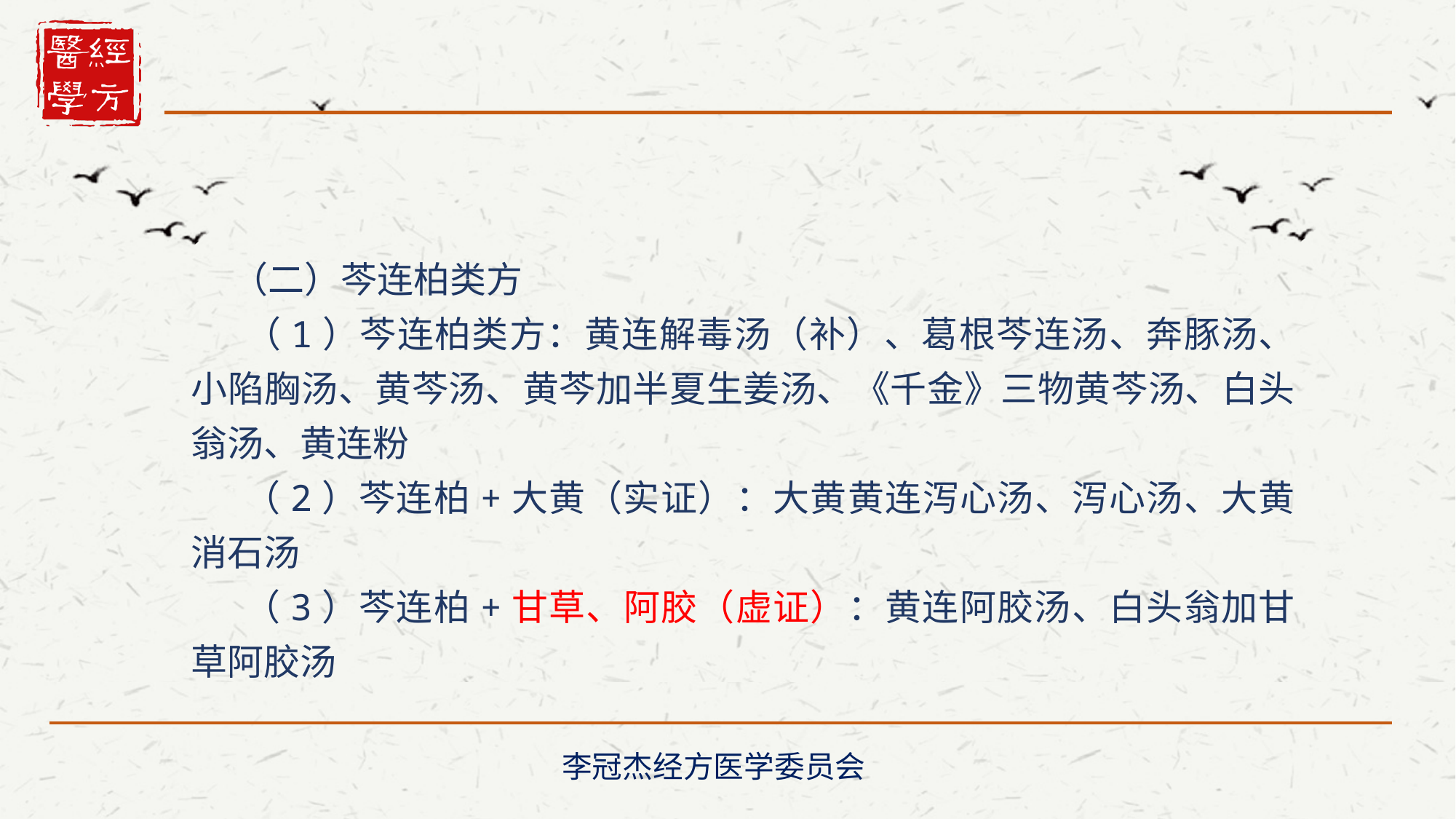

（二）芩连柏类方
   （1）芩连柏类方：黄连解毒汤（补）、葛根芩连汤、奔豚汤、小陷胸汤、黄芩汤、黄芩加半夏生姜汤、《千金》三物黄芩汤、白头翁汤、黄连粉
   （2）芩连柏+大黄（实证）：大黄黄连泻心汤、泻心汤、大黄消石汤
   （3）芩连柏+甘草、阿胶（虚证）：黄连阿胶汤、白头翁加甘草阿胶汤
30